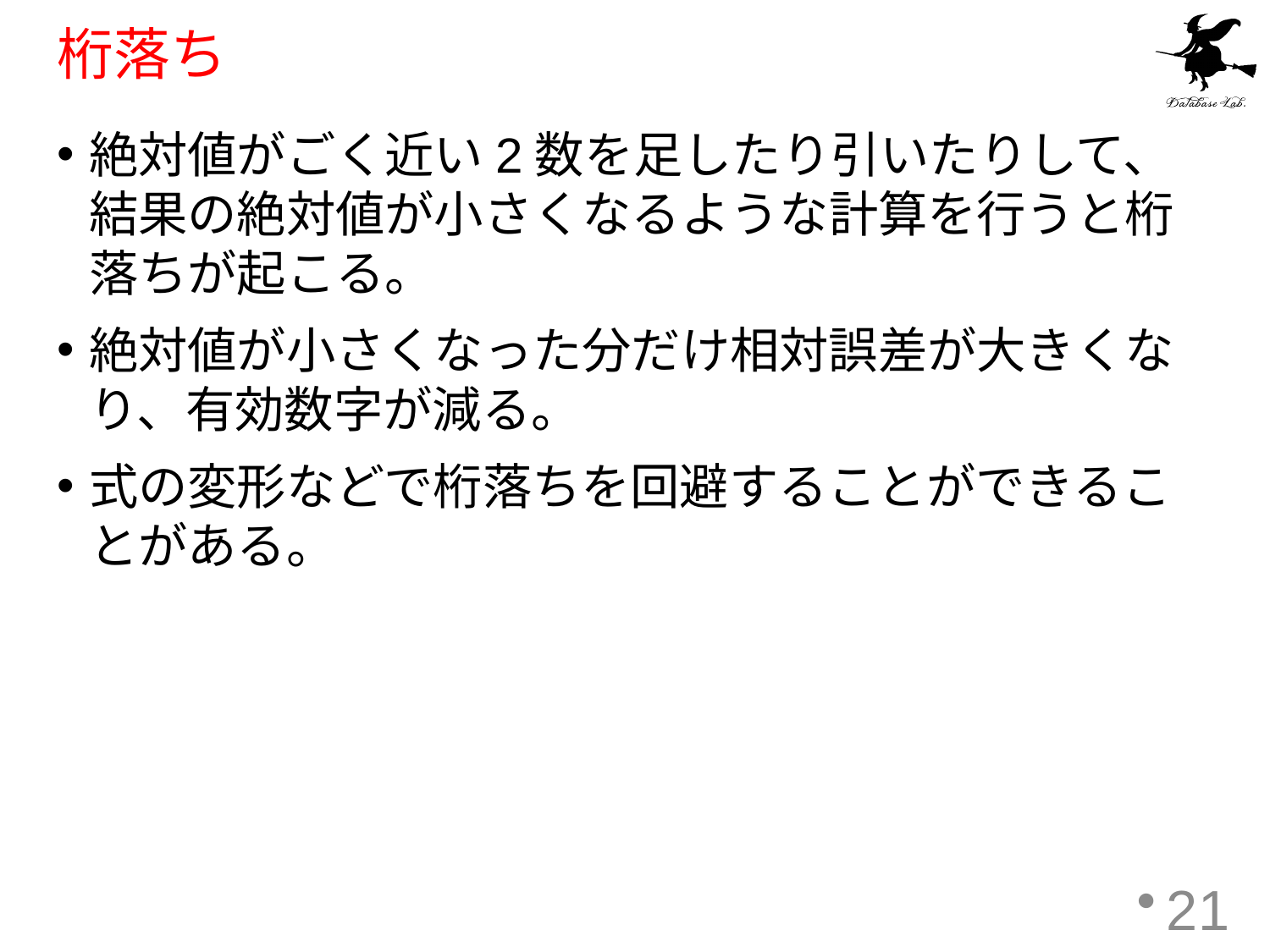

# 桁落ち
絶対値がごく近い2数を足したり引いたりして、結果の絶対値が小さくなるような計算を行うと桁落ちが起こる。
絶対値が小さくなった分だけ相対誤差が大きくなり、有効数字が減る。
式の変形などで桁落ちを回避することができることがある。
21